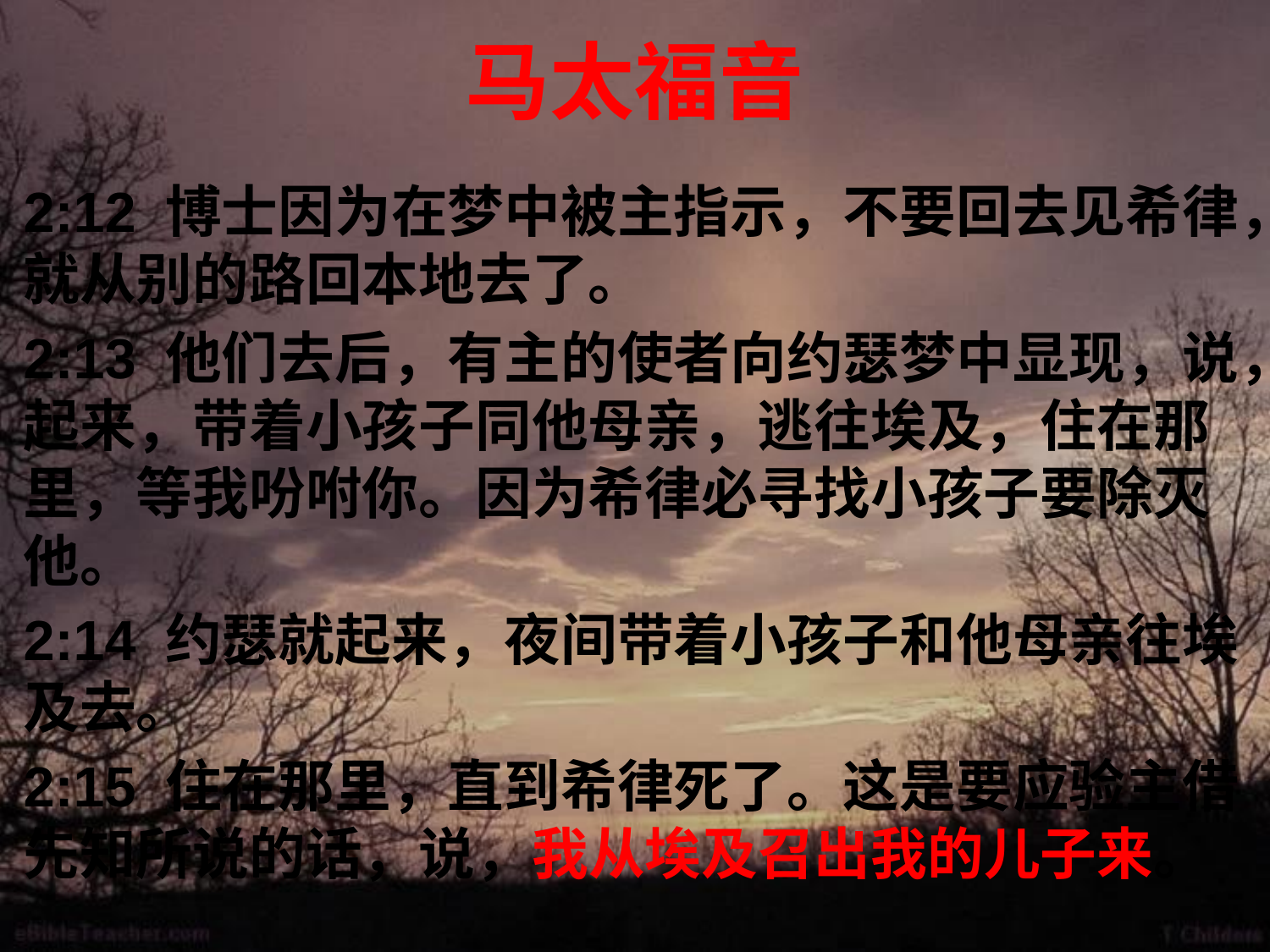

# 马太福音
2:12 博士因为在梦中被主指示，不要回去见希律，就从别的路回本地去了。
2:13 他们去后，有主的使者向约瑟梦中显现，说，起来，带着小孩子同他母亲，逃往埃及，住在那里，等我吩咐你。因为希律必寻找小孩子要除灭他。
2:14 约瑟就起来，夜间带着小孩子和他母亲往埃及去。
2:15 住在那里，直到希律死了。这是要应验主借先知所说的话，说，我从埃及召出我的儿子来。